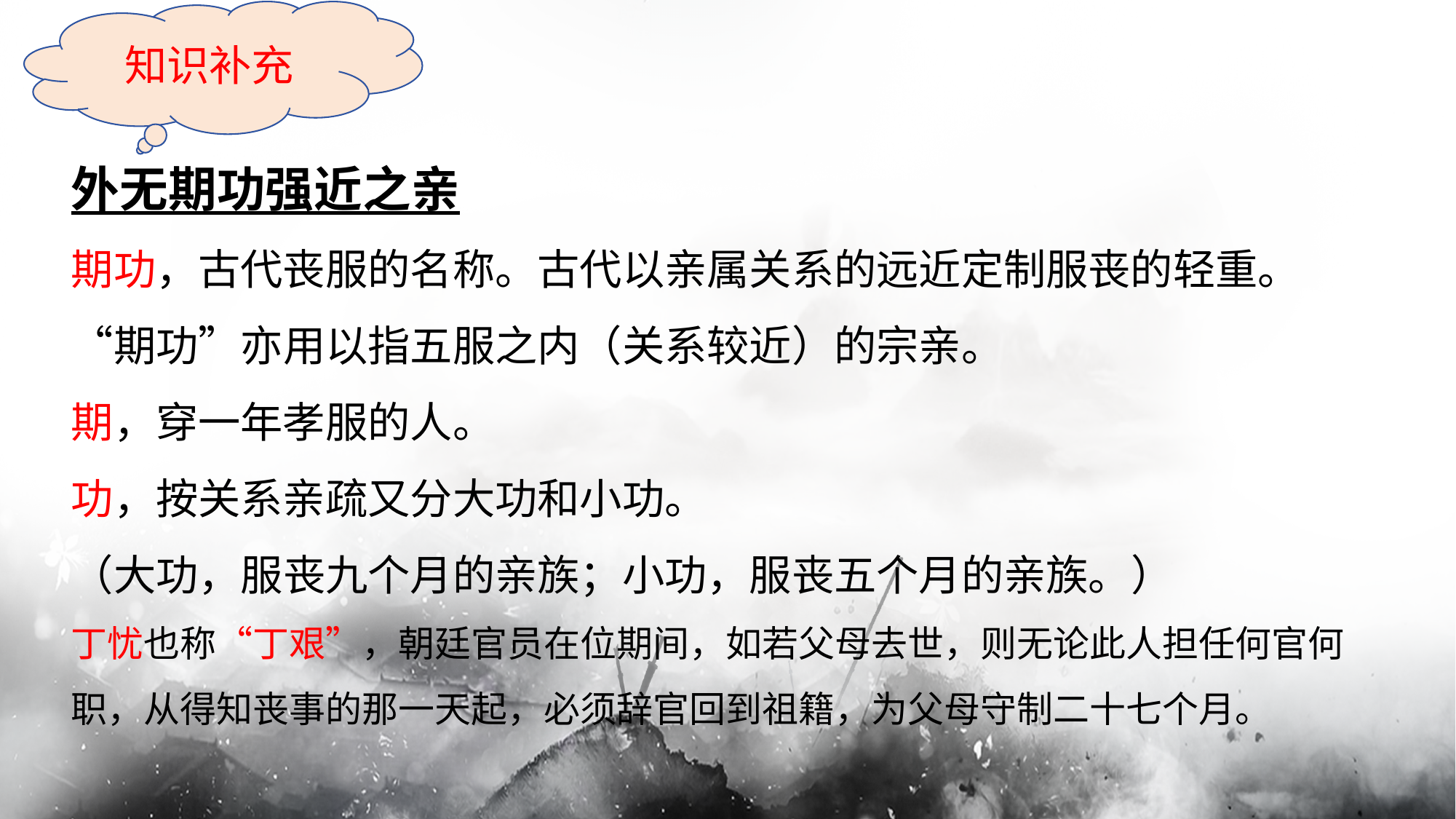

知识补充
外无期功强近之亲
期功，古代丧服的名称。古代以亲属关系的远近定制服丧的轻重。“期功”亦用以指五服之内（关系较近）的宗亲。
期，穿一年孝服的人。
功，按关系亲疏又分大功和小功。
（大功，服丧九个月的亲族；小功，服丧五个月的亲族。）
丁忧也称“丁艰”，朝廷官员在位期间，如若父母去世，则无论此人担任何官何职，从得知丧事的那一天起，必须辞官回到祖籍，为父母守制二十七个月。